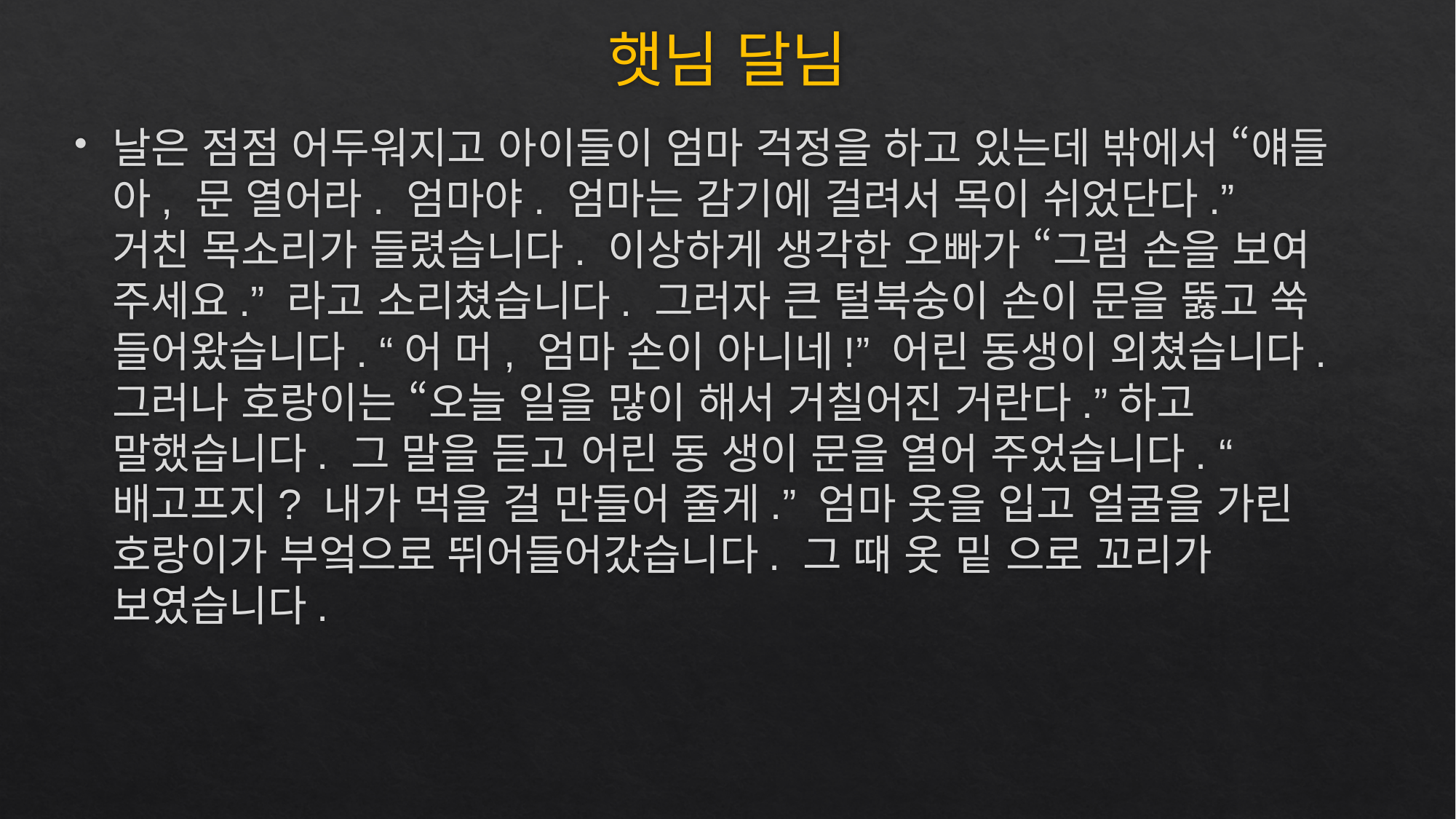

# 햇님 달님
날은 점점 어두워지고 아이들이 엄마 걱정을 하고 있는데 밖에서 “얘들 아, 문 열어라. 엄마야. 엄마는 감기에 걸려서 목이 쉬었단다.” 거친 목소리가 들렸습니다. 이상하게 생각한 오빠가 “그럼 손을 보여 주세요.” 라고 소리쳤습니다. 그러자 큰 털북숭이 손이 문을 뚫고 쑥 들어왔습니다. “어 머, 엄마 손이 아니네!” 어린 동생이 외쳤습니다. 그러나 호랑이는 “오늘 일을 많이 해서 거칠어진 거란다.”하고 말했습니다. 그 말을 듣고 어린 동 생이 문을 열어 주었습니다. “배고프지? 내가 먹을 걸 만들어 줄게.” 엄마 옷을 입고 얼굴을 가린 호랑이가 부엌으로 뛰어들어갔습니다. 그 때 옷 밑 으로 꼬리가 보였습니다.